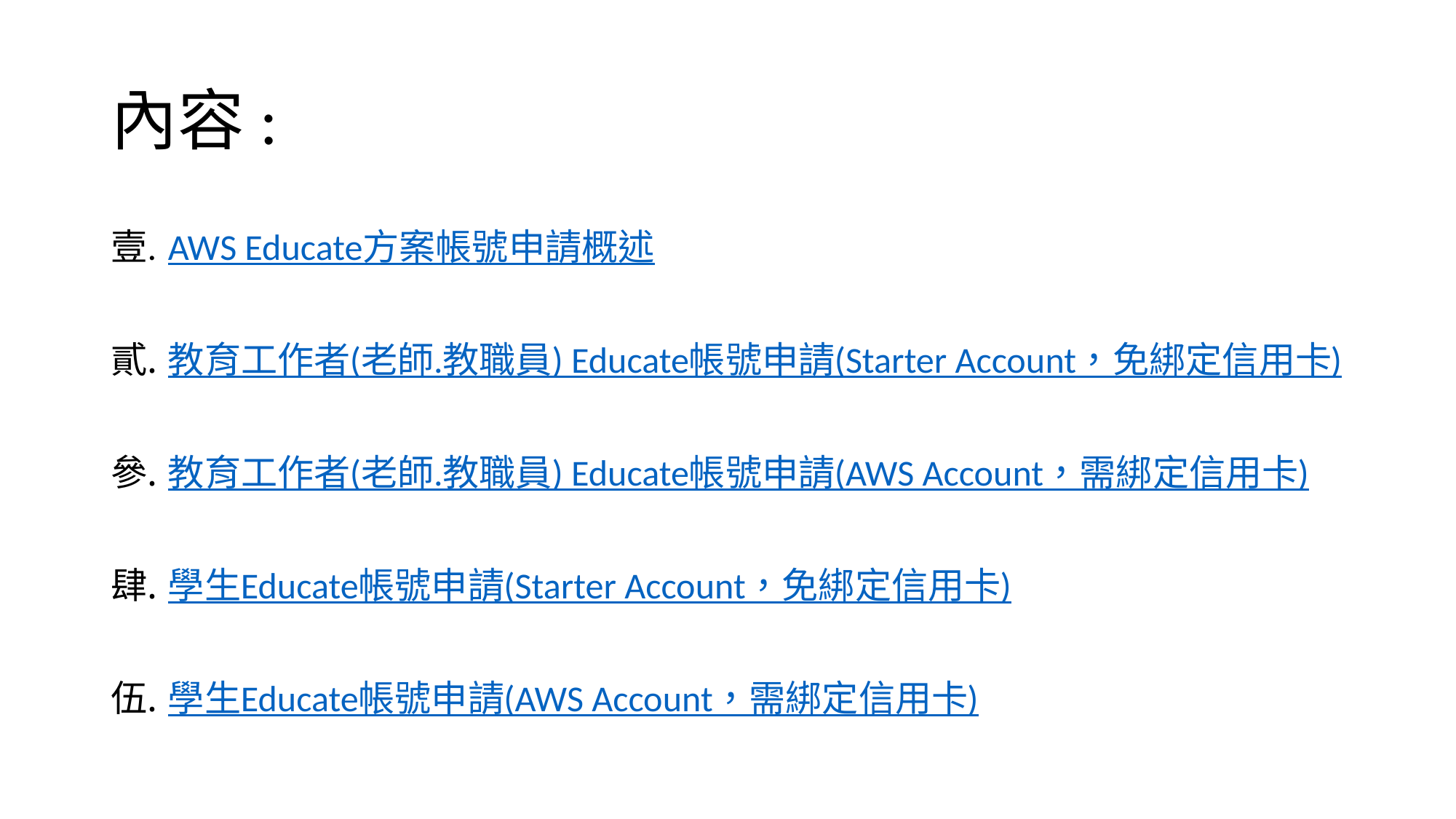

# 內容:
AWS Educate方案帳號申請概述

教育工作者(老師.教職員) Educate帳號申請(Starter Account，免綁定信用卡)

教育工作者(老師.教職員) Educate帳號申請(AWS Account，需綁定信用卡)

學生Educate帳號申請(Starter Account，免綁定信用卡)

學生Educate帳號申請(AWS Account，需綁定信用卡)